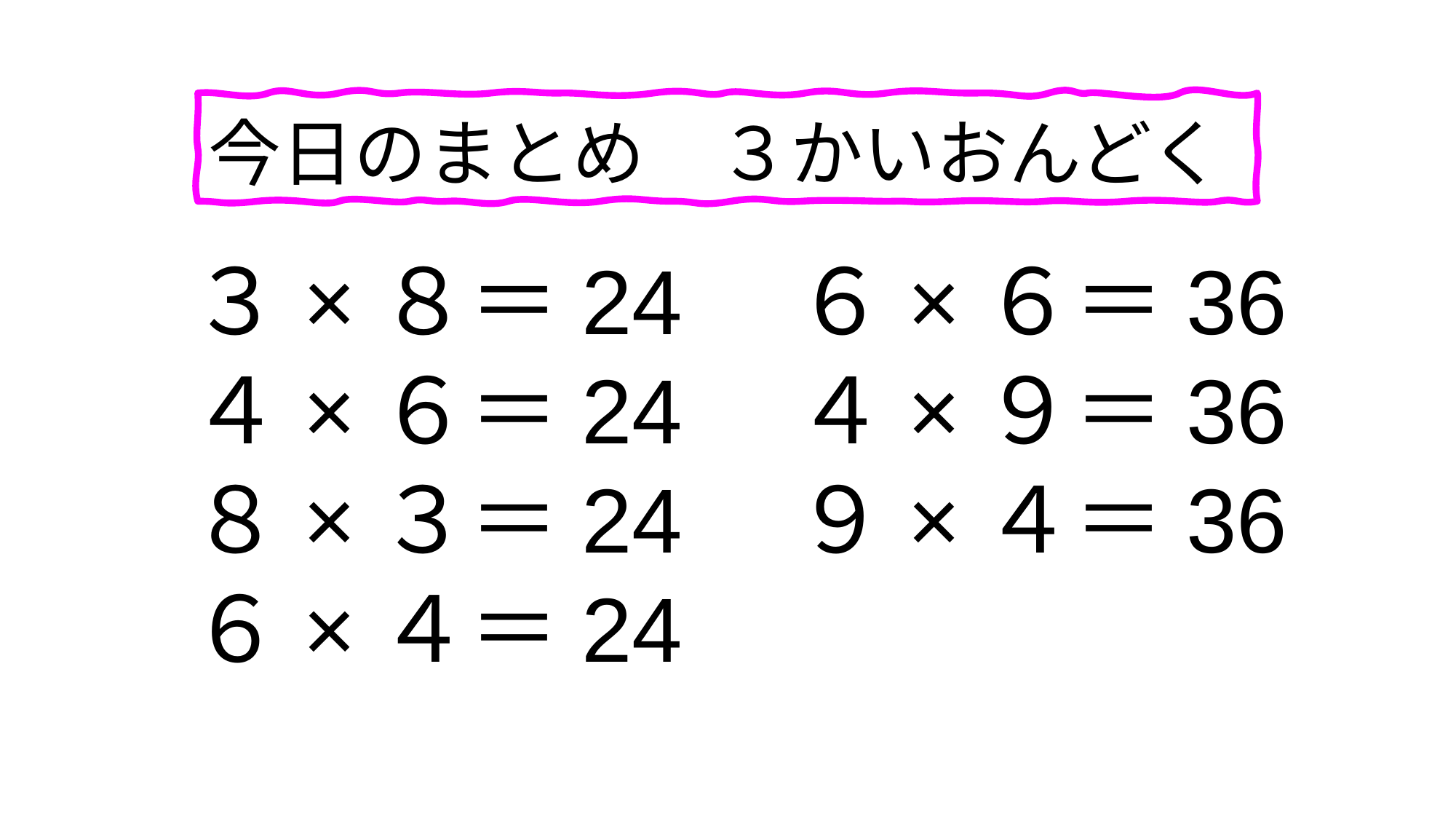

今日のまとめ　３かいおんどく
３×８＝24
４×６＝24
８×３＝24
６×４＝24
６×６＝36
４×９＝36
９×４＝36